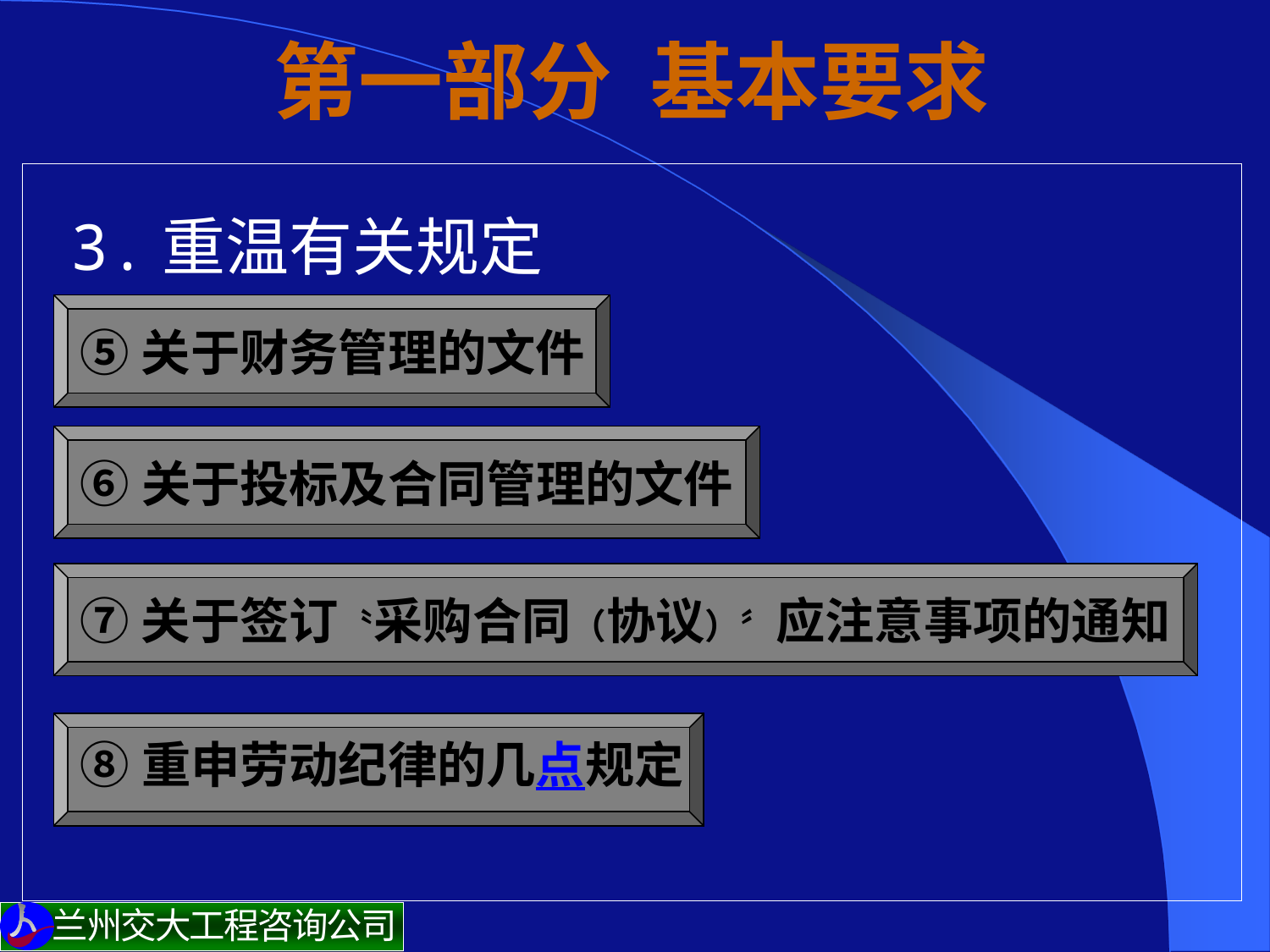

# 第一部分  基本要求
 3.重温有关规定

⑤关于财务管理的文件
⑥关于投标及合同管理的文件
⑦关于签订〝采购合同（协议）〞应注意事项的通知
⑧重申劳动纪律的几点规定